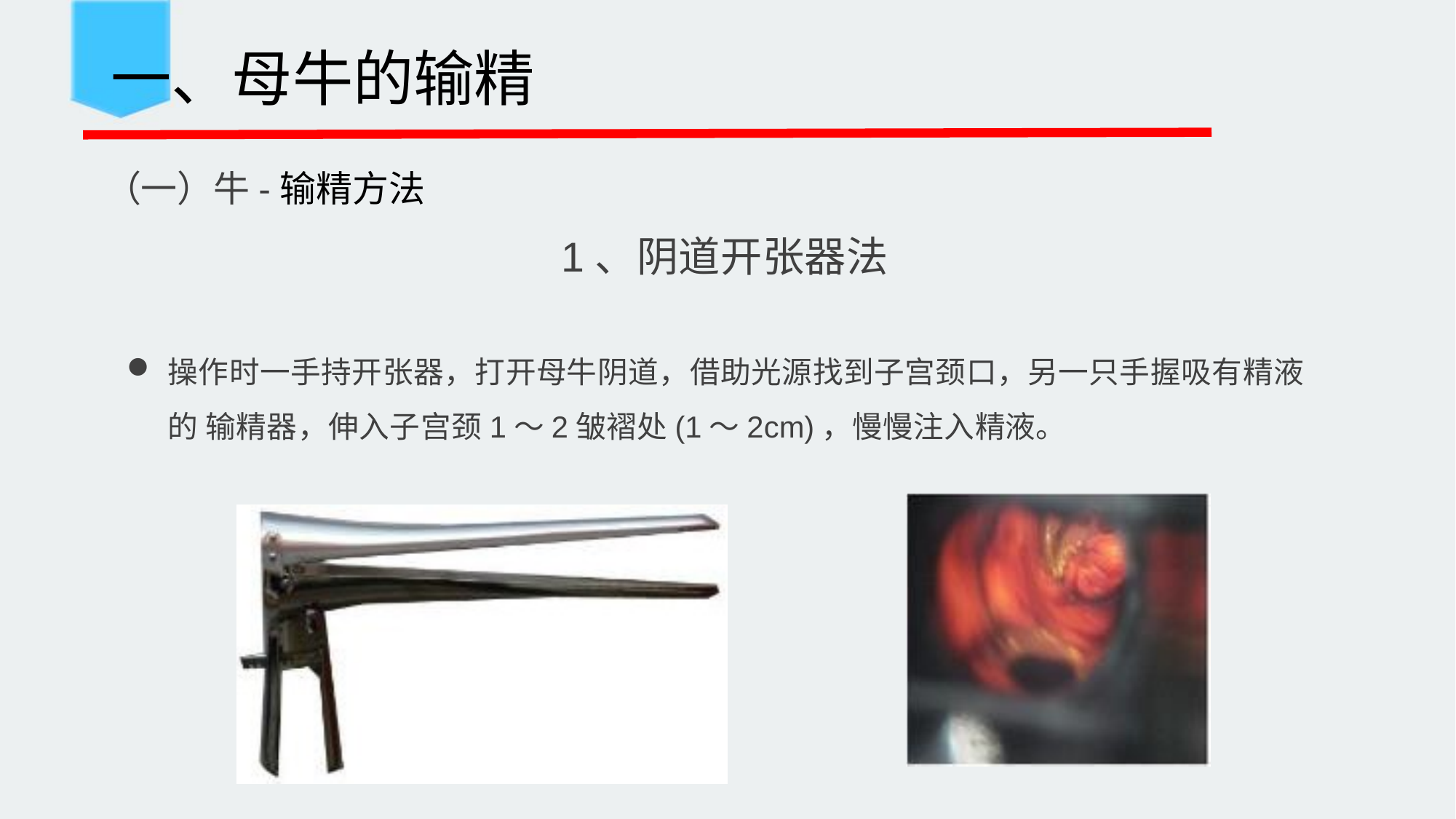

一、母牛的输精
  （一）牛-输精方法
1、阴道开张器法

操作时一手持开张器，打开母牛阴道，借助光源找到子宫颈口，另一只手握吸有精液的 输精器，伸入子宫颈1～2皱褶处(1～2cm)，慢慢注入精液。